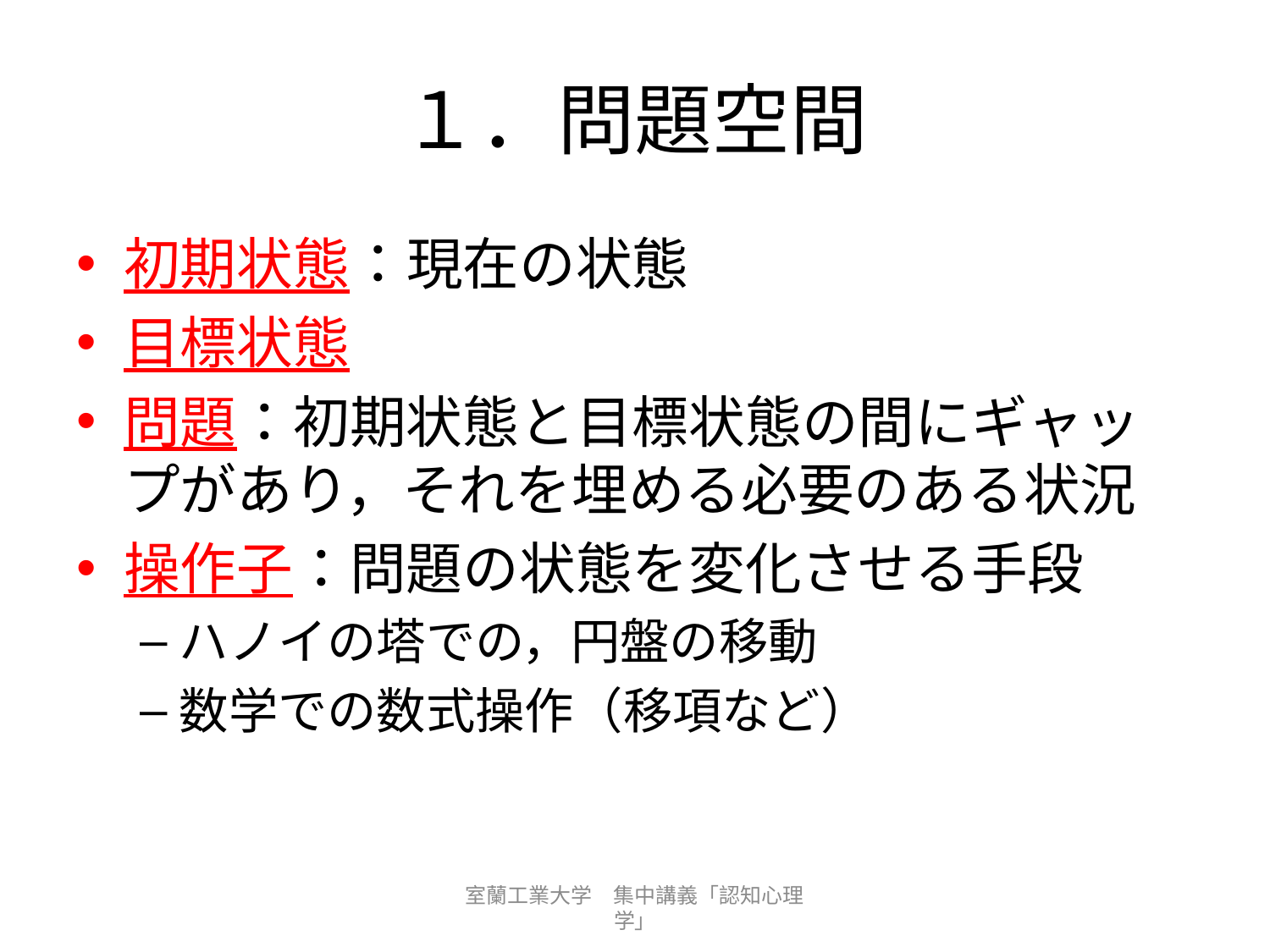

# １．問題空間
初期状態：現在の状態
目標状態
問題：初期状態と目標状態の間にギャップがあり，それを埋める必要のある状況
操作子：問題の状態を変化させる手段
ハノイの塔での，円盤の移動
数学での数式操作（移項など）
室蘭工業大学　集中講義「認知心理学」